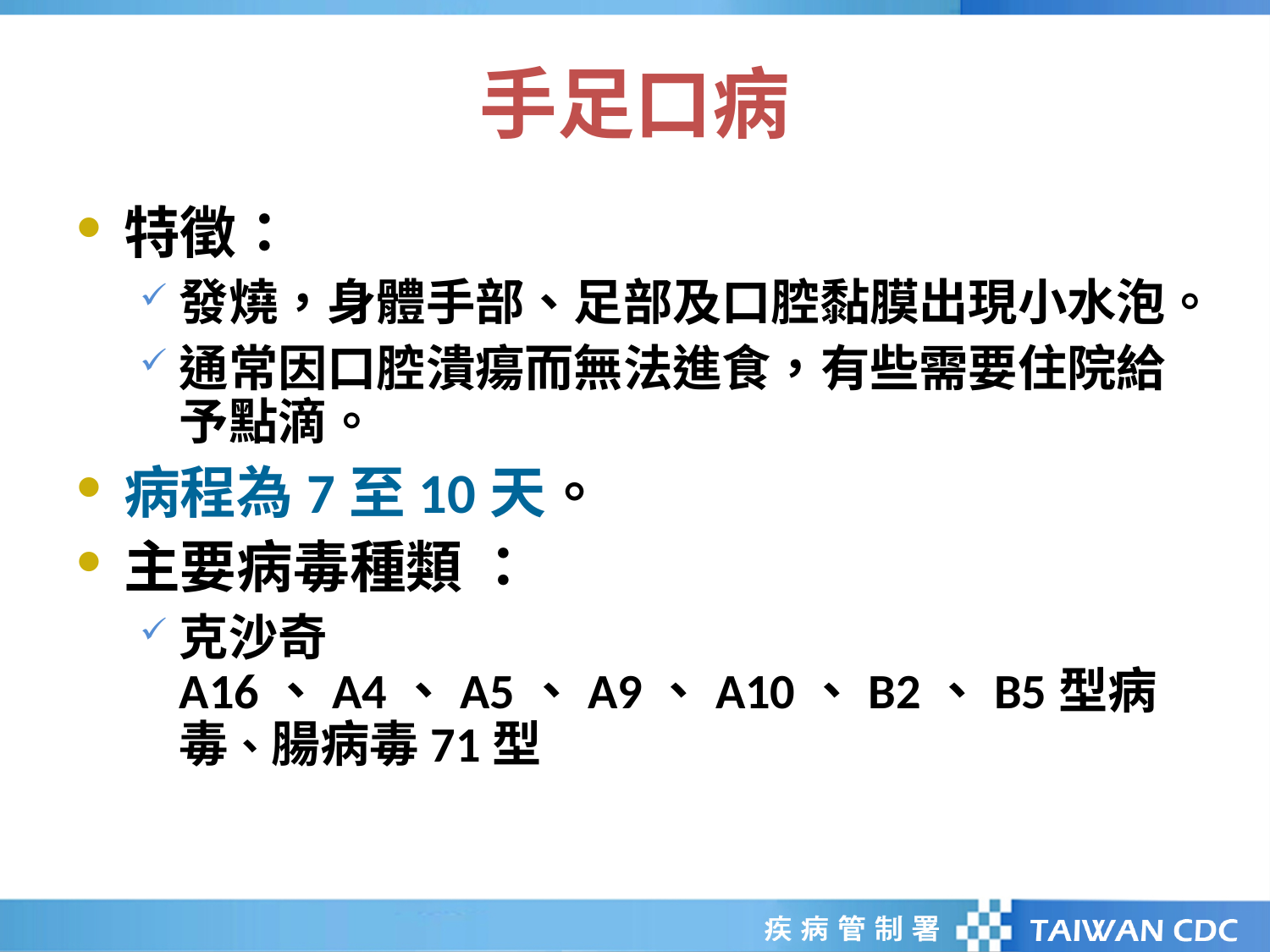

# 手足口病
特徵：
發燒，身體手部、足部及口腔黏膜出現小水泡。
通常因口腔潰瘍而無法進食，有些需要住院給予點滴。
病程為7至10天。
主要病毒種類 ：
克沙奇A16、A4、A5、A9、A10、B2、B5型病毒、腸病毒71型